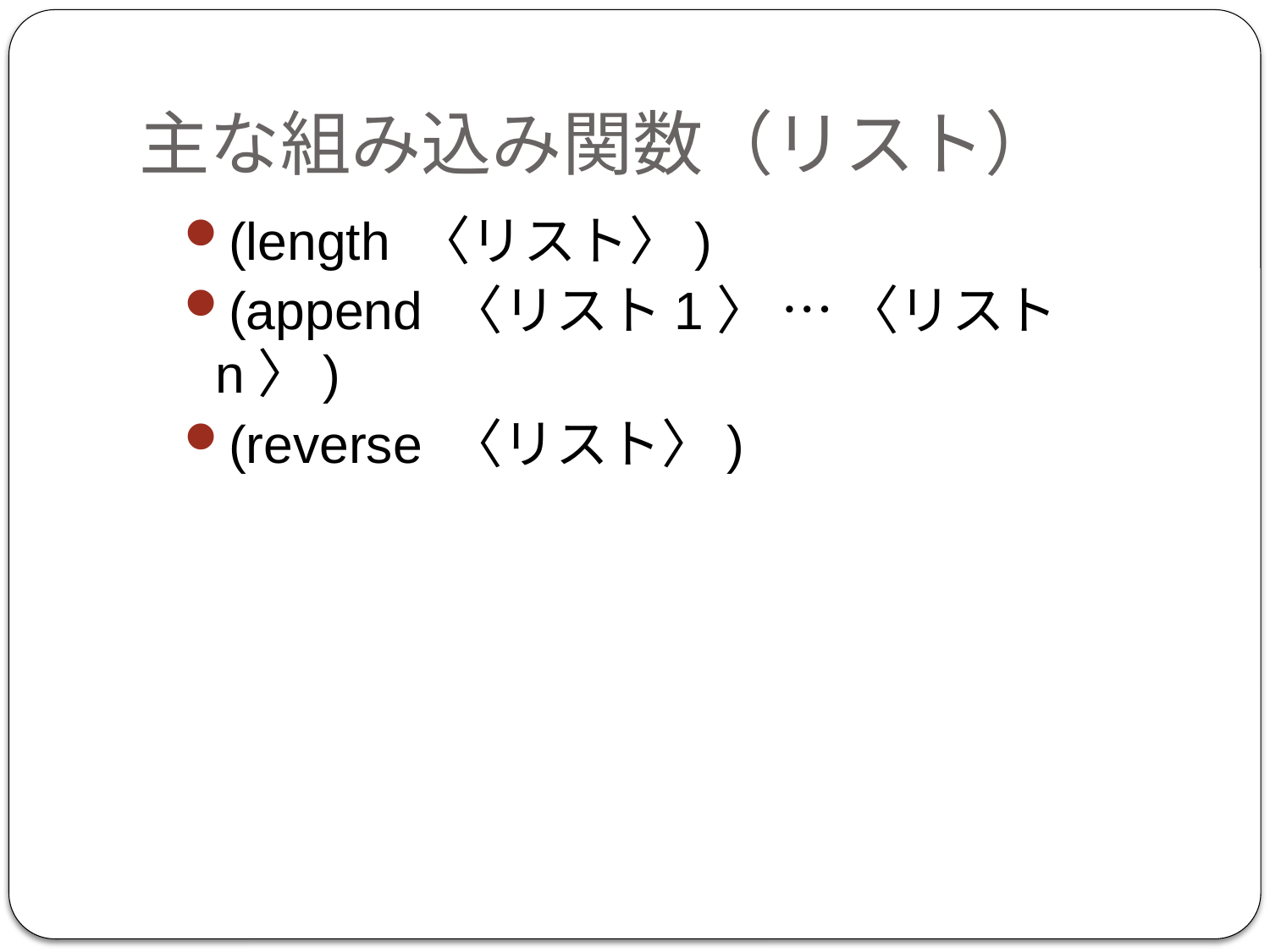

# 主な組み込み関数（リスト）
(length 〈リスト〉)
(append 〈リスト1〉 … 〈リストn〉)
(reverse 〈リスト〉)